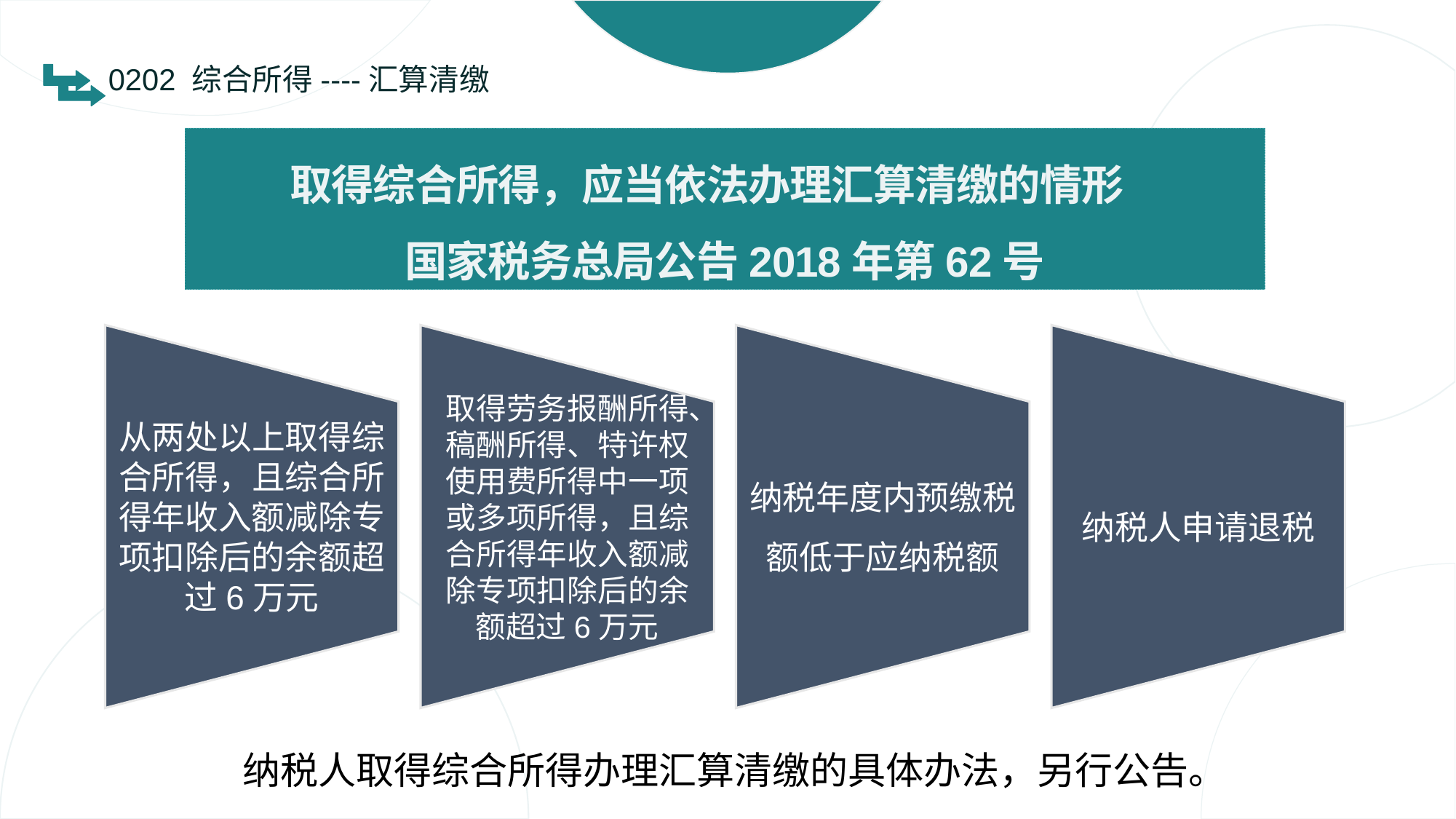

0202 综合所得----汇算清缴

取得综合所得，应当依法办理汇算清缴的情形
国家税务总局公告2018年第62号

从两处以上取得综合所得，且综合所得年收入额减除专项扣除后的余额超过6万元
取得劳务报酬所得、稿酬所得、特许权使用费所得中一项或多项所得，且综合所得年收入额减除专项扣除后的余额超过6万元
纳税年度内预缴税额低于应纳税额
纳税人申请退税
纳税人取得综合所得办理汇算清缴的具体办法，另行公告。